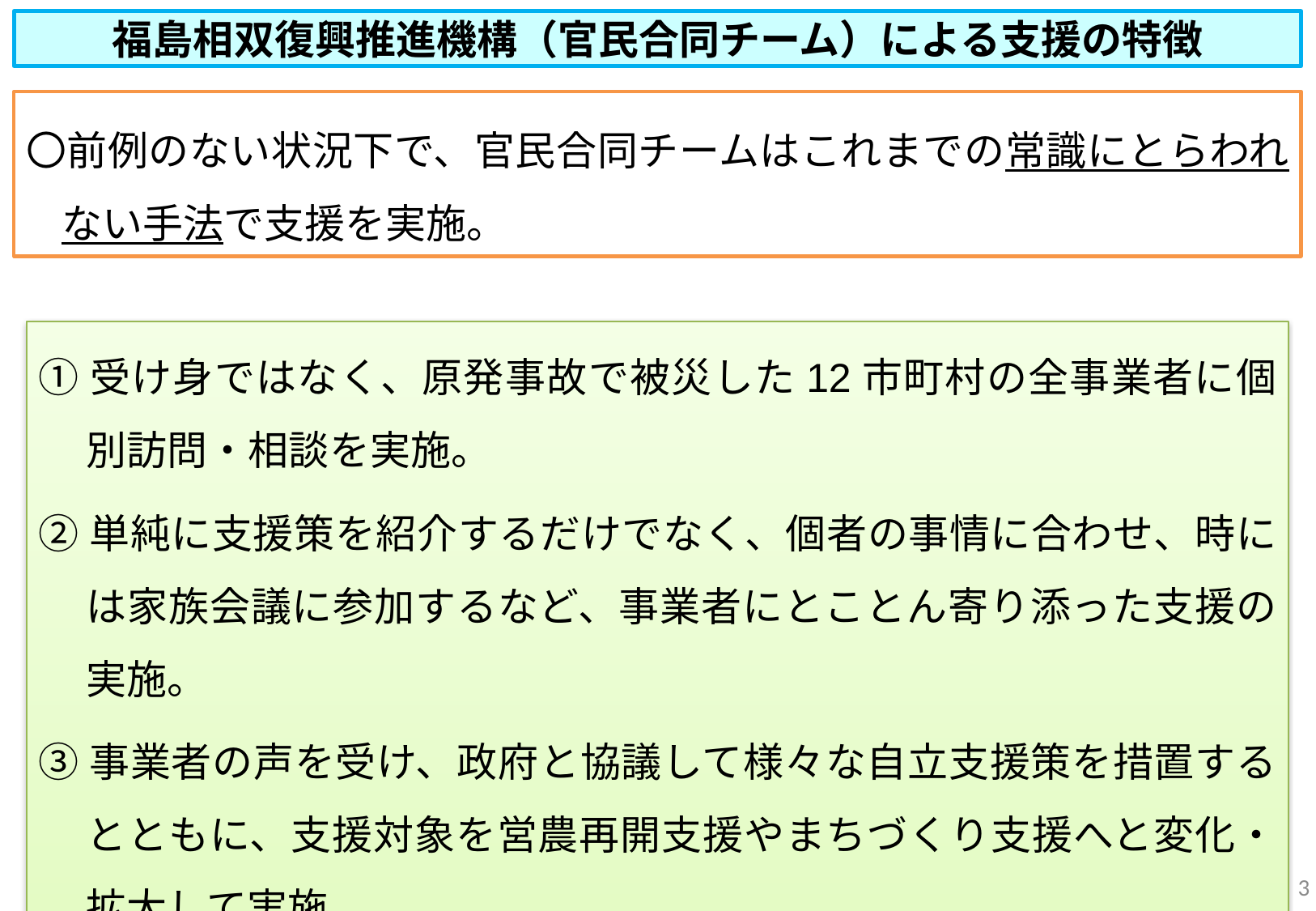

福島相双復興推進機構（官民合同チーム）による支援の特徴
〇前例のない状況下で、官民合同チームはこれまでの常識にとらわれない手法で支援を実施。
①受け身ではなく、原発事故で被災した12市町村の全事業者に個別訪問・相談を実施。
②単純に支援策を紹介するだけでなく、個者の事情に合わせ、時には家族会議に参加するなど、事業者にとことん寄り添った支援の実施。
③事業者の声を受け、政府と協議して様々な自立支援策を措置するとともに、支援対象を営農再開支援やまちづくり支援へと変化・拡大して実施。
3